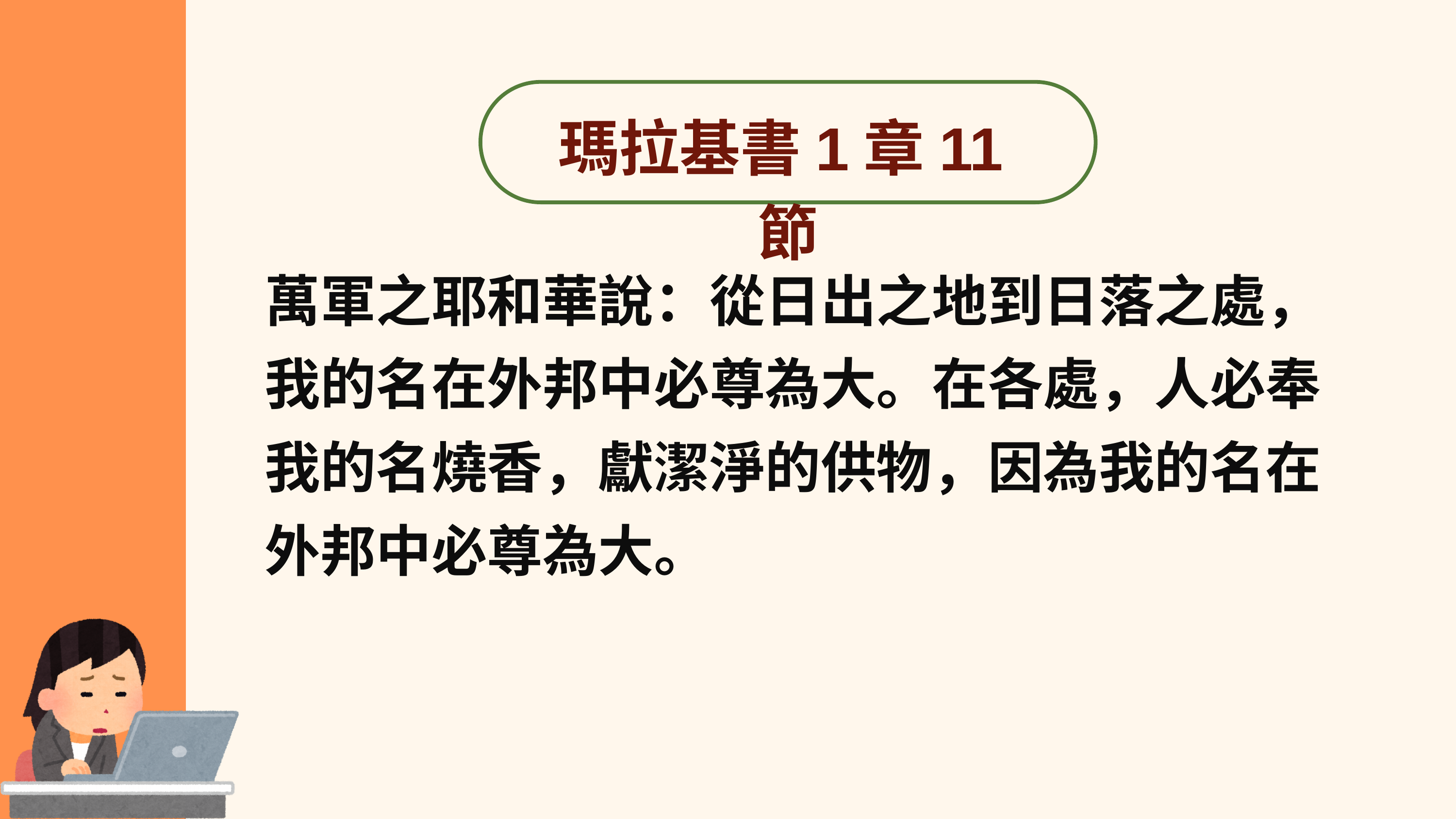

瑪拉基書1章11節
萬軍之耶和華說：從日出之地到日落之處，我的名在外邦中必尊為大。在各處，人必奉我的名燒香，獻潔淨的供物，因為我的名在外邦中必尊為大。